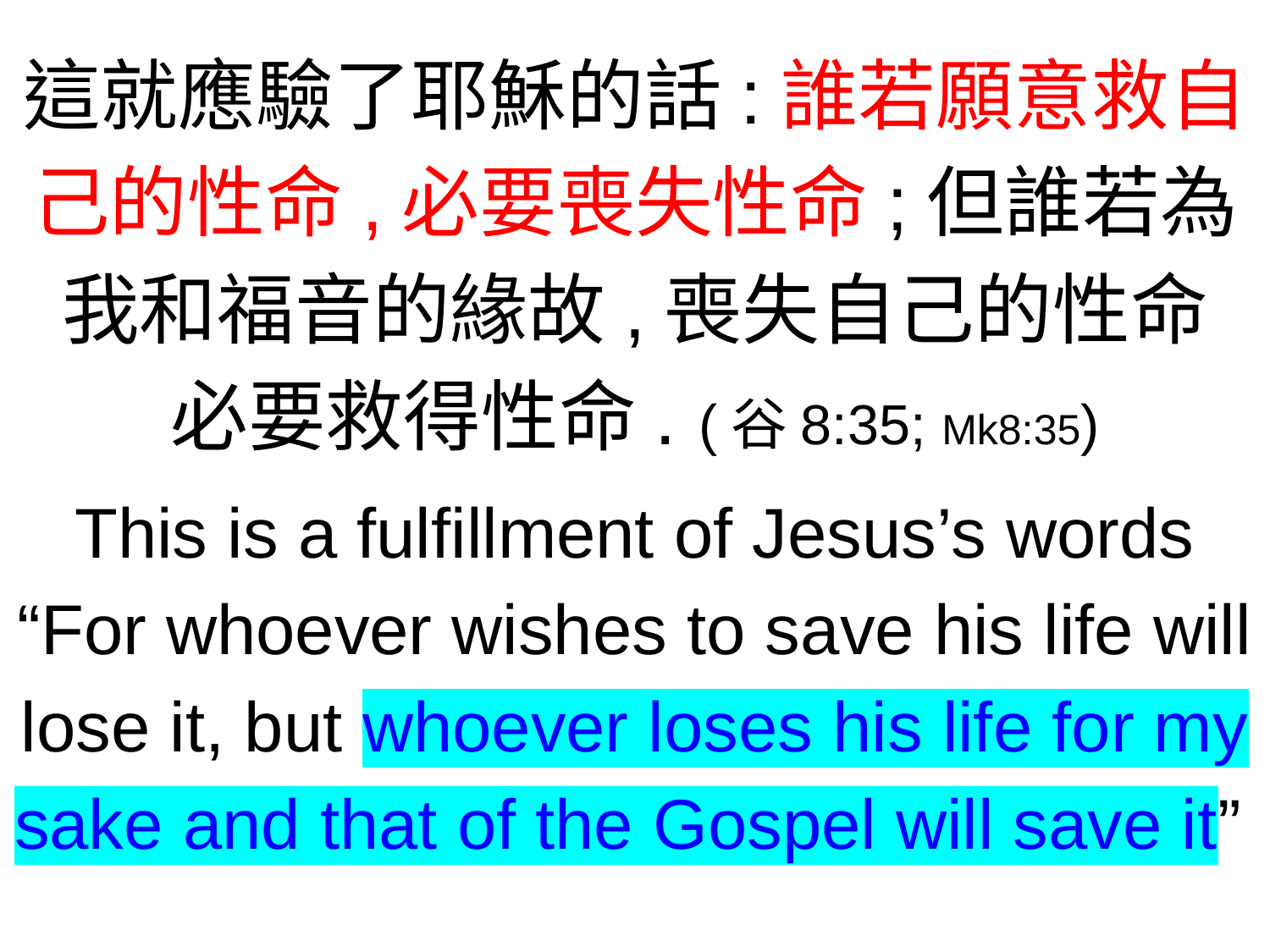

這就應驗了耶穌的話:誰若願意救自己的性命,必要喪失性命;但誰若為我和福音的緣故,喪失自己的性命
必要救得性命. (谷8:35; Mk8:35)
This is a fulfillment of Jesus’s words “For whoever wishes to save his life will lose it, but whoever loses his life for my sake and that of the Gospel will save it”